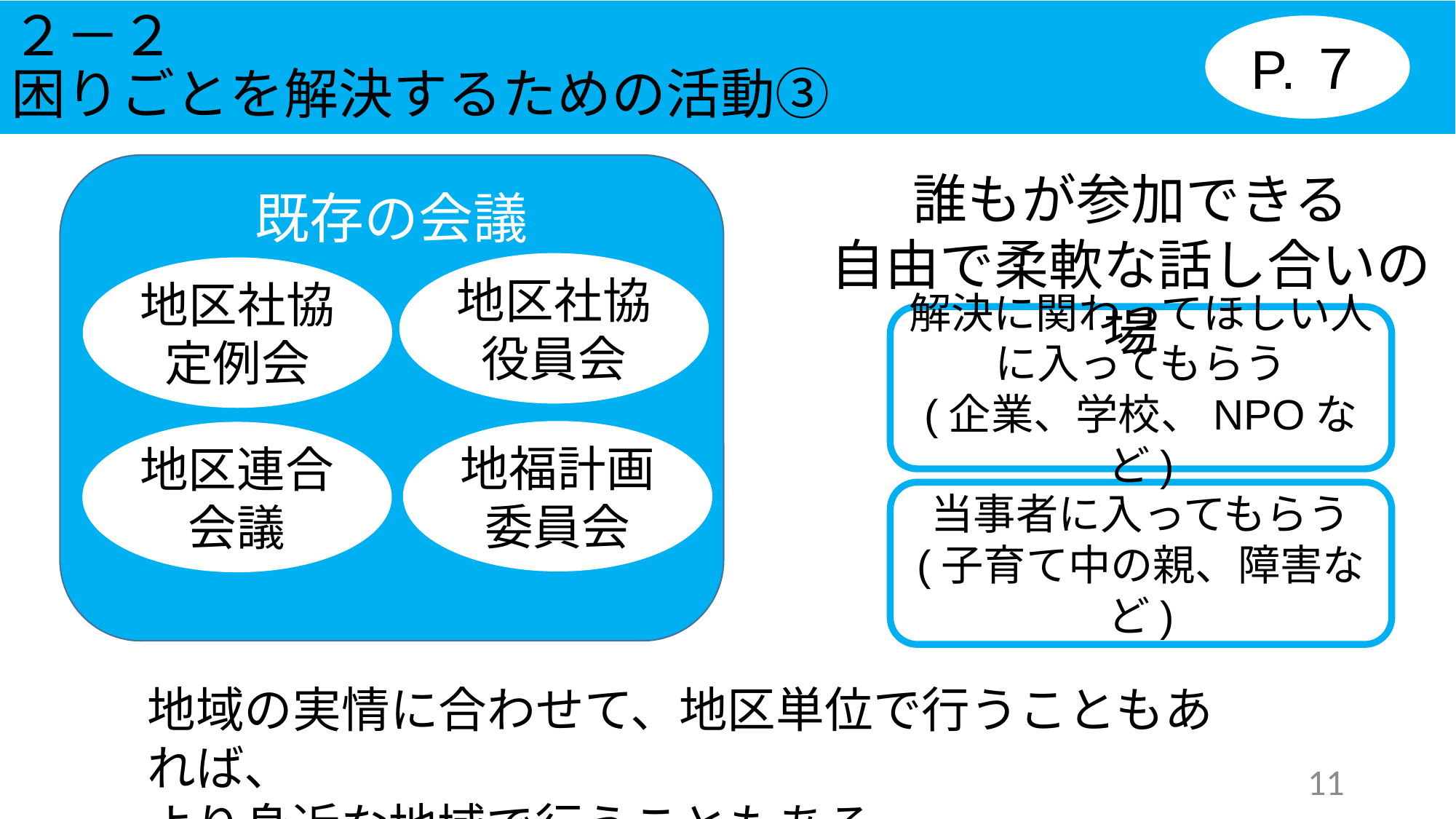

# ２－２ 困りごとを解決するための活動③
P.７
既存の会議

　　　　　　　　　　　　など
誰もが参加できる
自由で柔軟な話し合いの場
地区社協
役員会
地区社協
定例会
解決に関わってほしい人に入ってもらう
(企業、学校、NPOなど)
地福計画
委員会
地区連合会議

当事者に入ってもらう
(子育て中の親、障害など)
地域の実情に合わせて、地区単位で行うこともあれば、
より身近な地域で行うこともある。
11